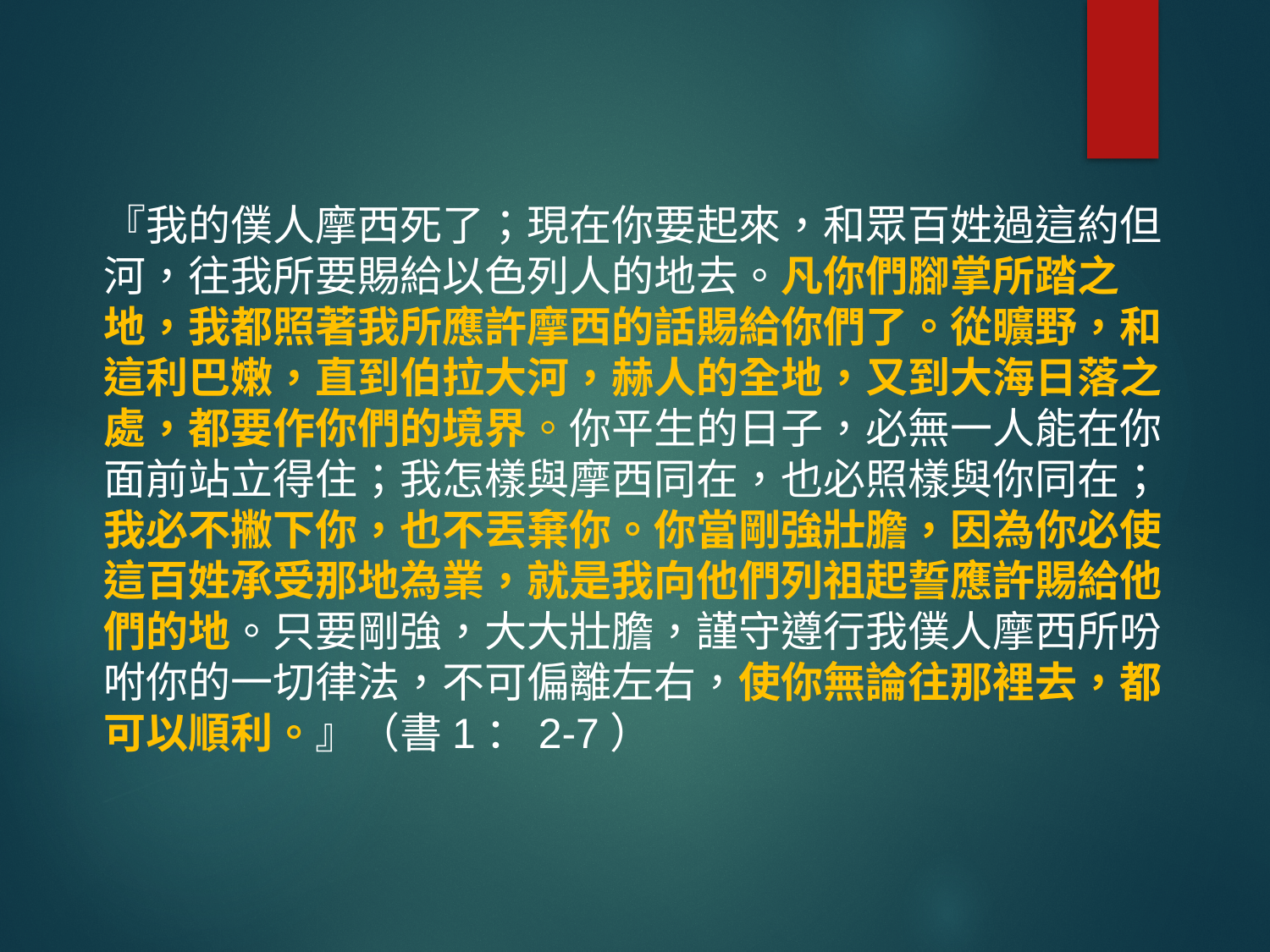

『我的僕人摩西死了；現在你要起來，和眾百姓過這約但河，往我所要賜給以色列人的地去。凡你們腳掌所踏之地，我都照著我所應許摩西的話賜給你們了。從曠野，和這利巴嫩，直到伯拉大河，赫人的全地，又到大海日落之處，都要作你們的境界。你平生的日子，必無一人能在你面前站立得住；我怎樣與摩西同在，也必照樣與你同在；我必不撇下你，也不丟棄你。你當剛強壯膽，因為你必使這百姓承受那地為業，就是我向他們列祖起誓應許賜給他們的地。只要剛強，大大壯膽，謹守遵行我僕人摩西所吩咐你的一切律法，不可偏離左右，使你無論往那裡去，都可以順利。』（書1：2-7）